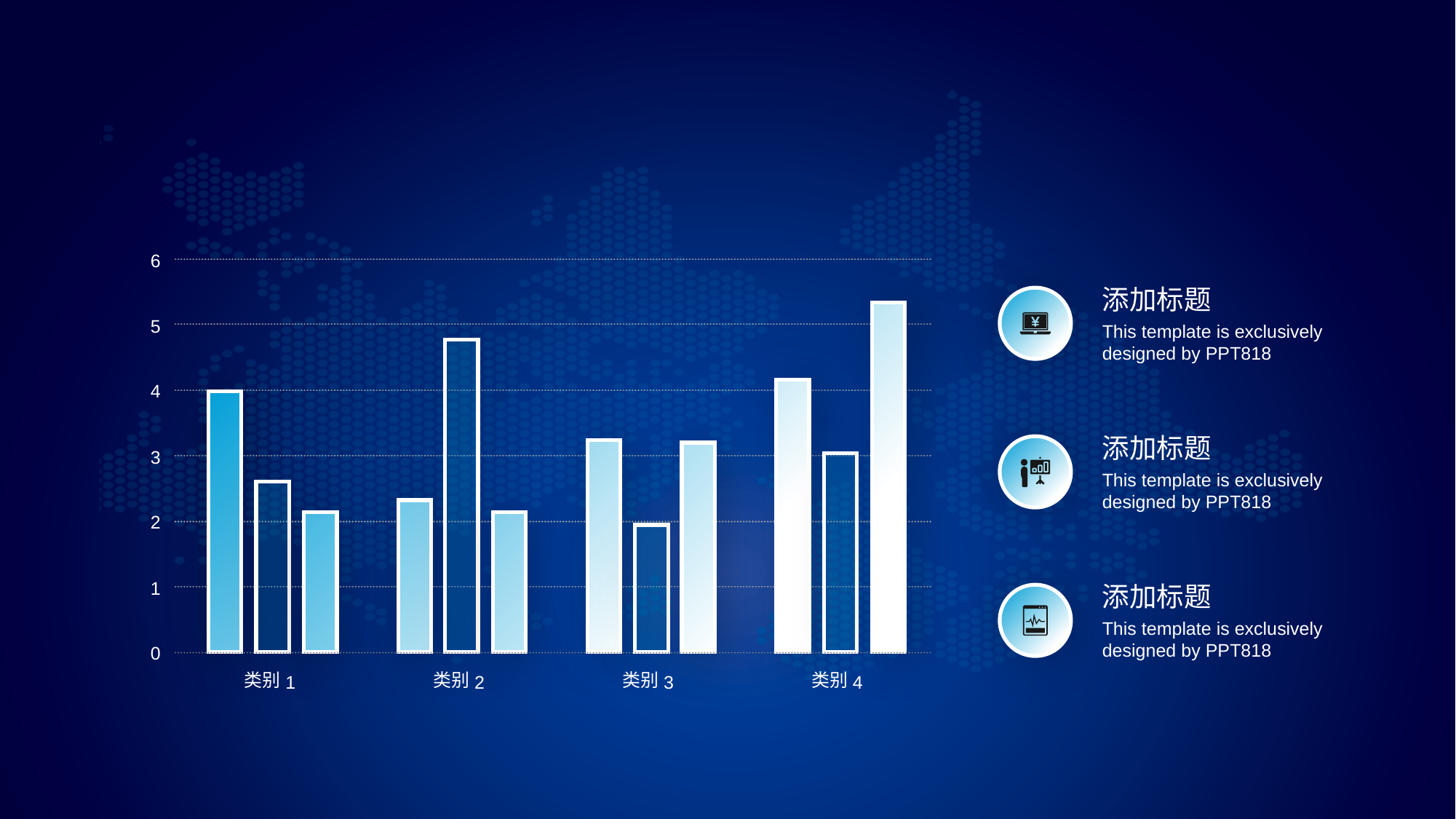

6

5

4

3
2
1
0

类别
类别
类别
类别
1
2
3
4
添加标题
This template is exclusively designed by PPT818

添加标题
This template is exclusively designed by PPT818

添加标题
This template is exclusively designed by PPT818